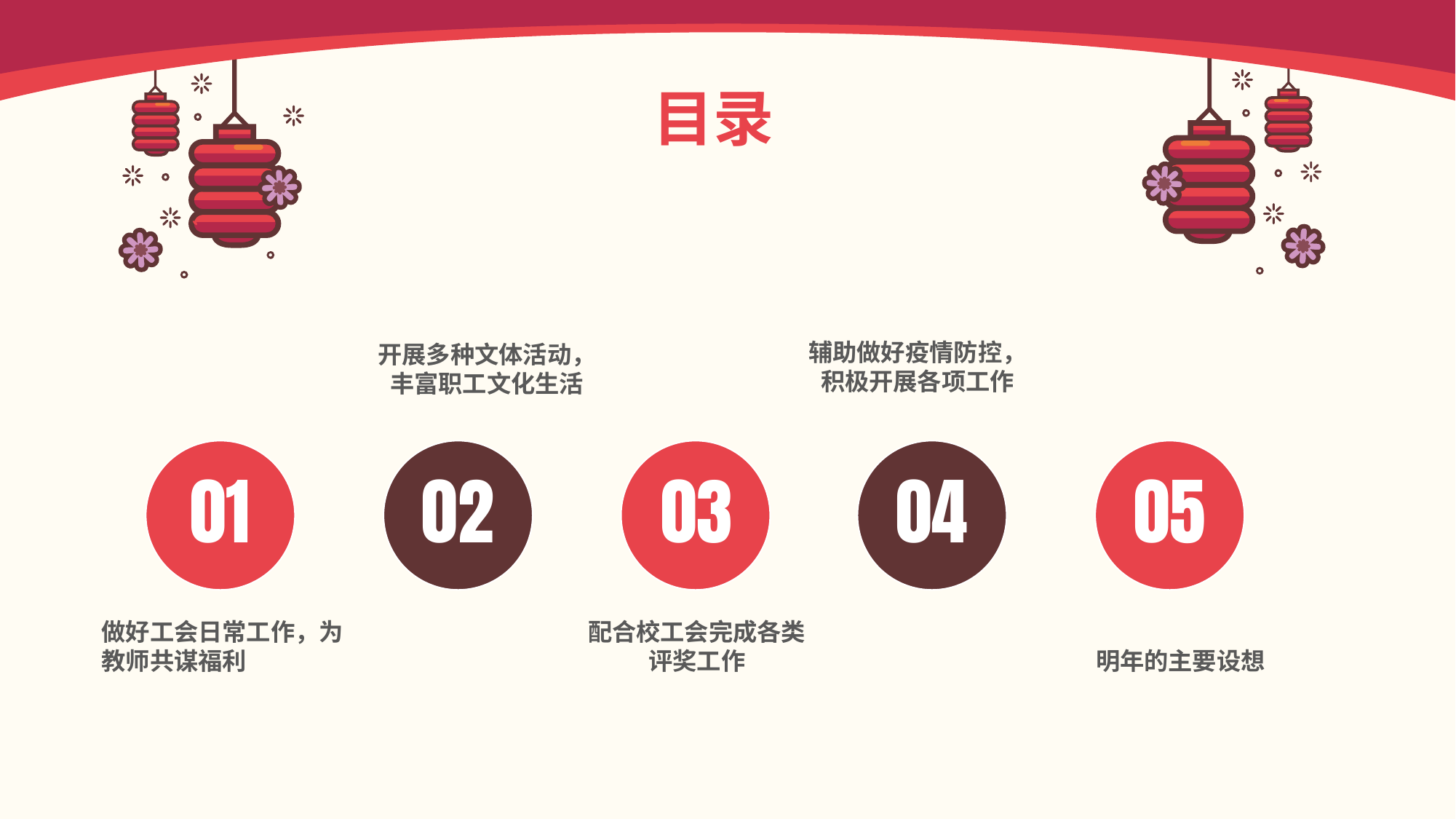

目录
辅助做好疫情防控，积极开展各项工作
开展多种文体活动，丰富职工文化生活

01
02
03
04
05
做好工会日常工作，为教师共谋福利
配合校工会完成各类评奖工作
明年的主要设想